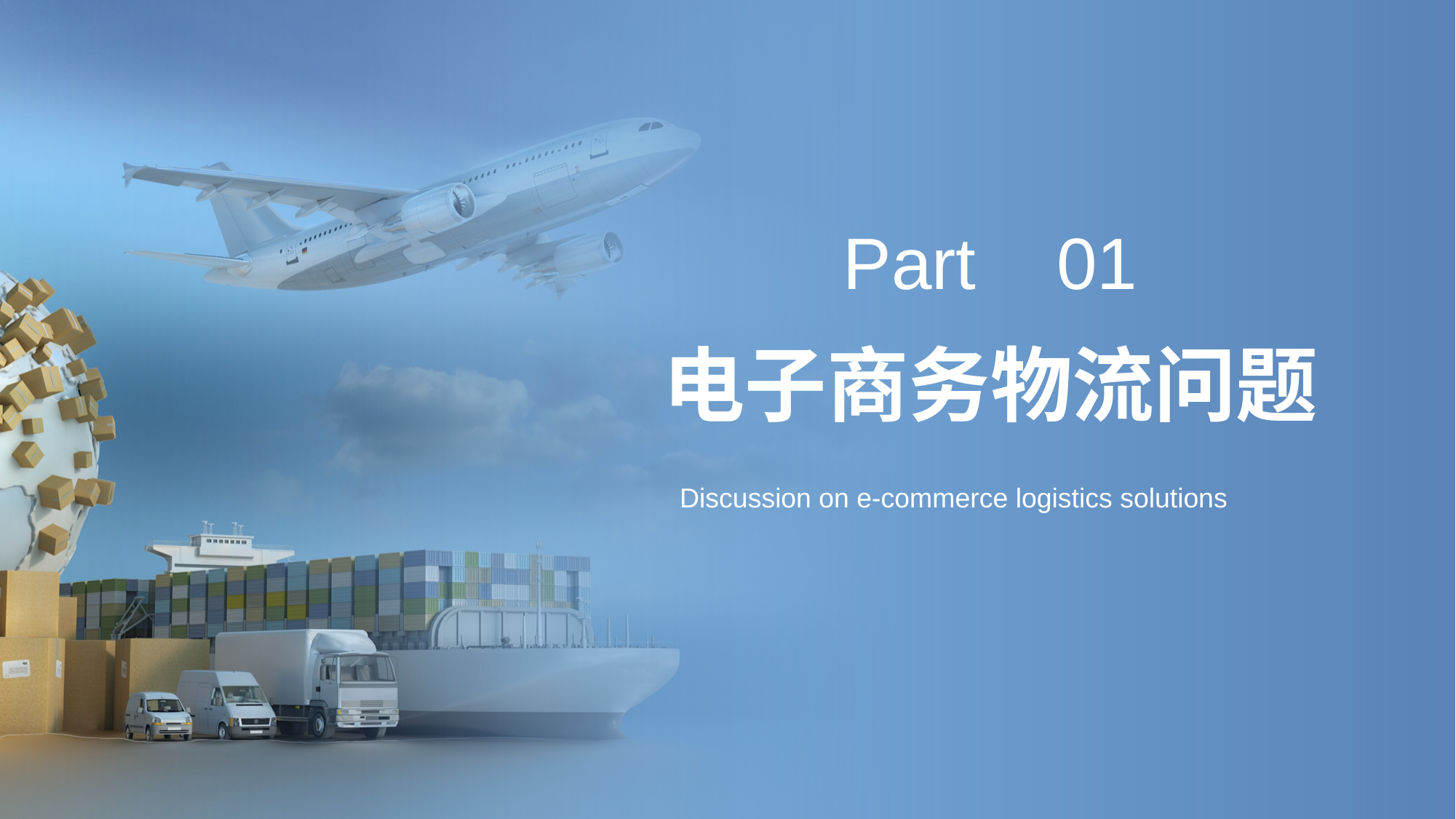

Part    01
# 电子商务物流问题

Discussion on e-commerce logistics solutions